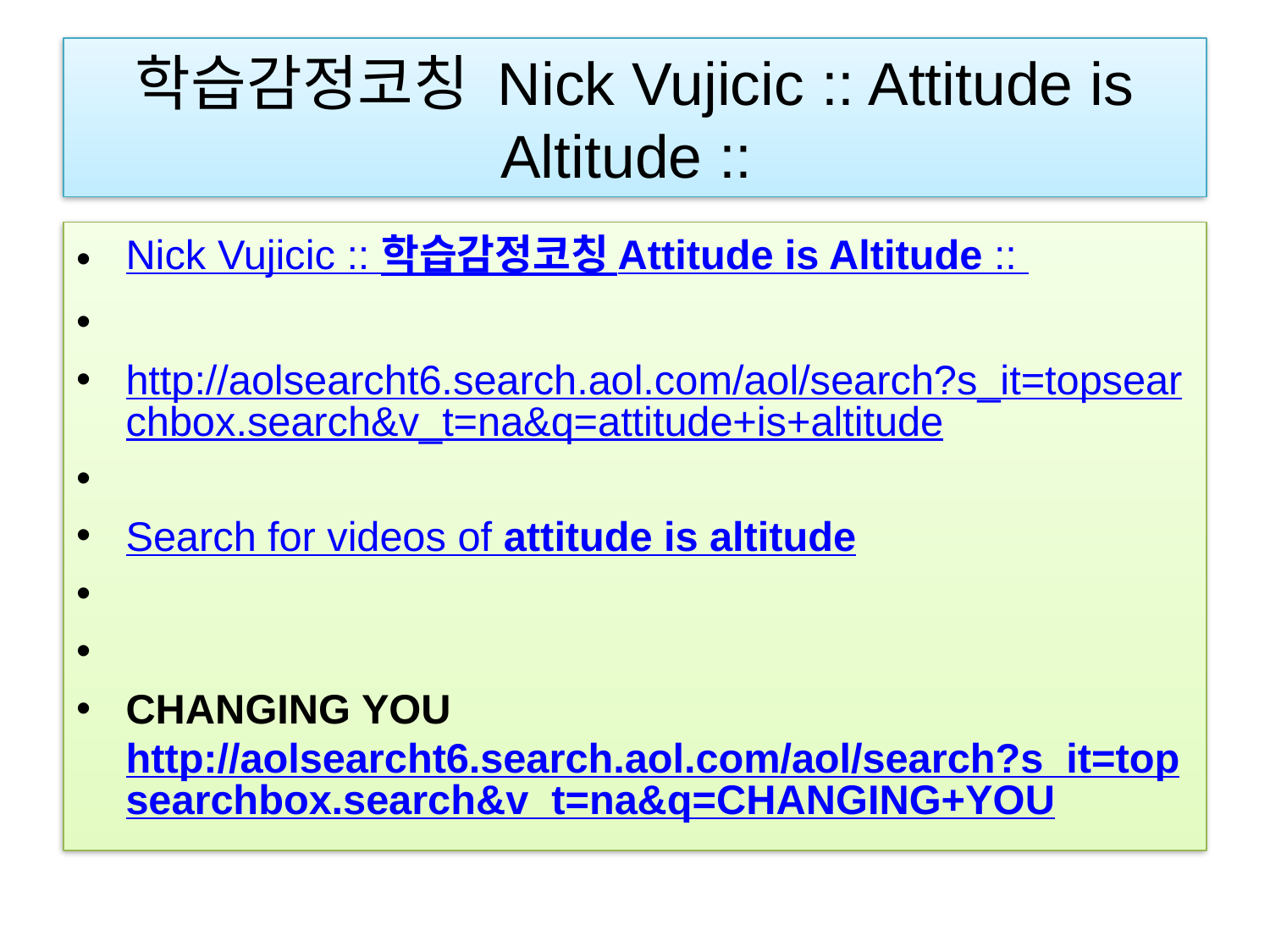

# 학습감정코칭 Nick Vujicic :: Attitude is Altitude ::
Nick Vujicic :: 학습감정코칭 Attitude is Altitude ::

http://aolsearcht6.search.aol.com/aol/search?s_it=topsearchbox.search&v_t=na&q=attitude+is+altitude

Search for videos of attitude is altitude

CHANGING YOU
http://aolsearcht6.search.aol.com/aol/search?s_it=topsearchbox.search&v_t=na&q=CHANGING+YOU